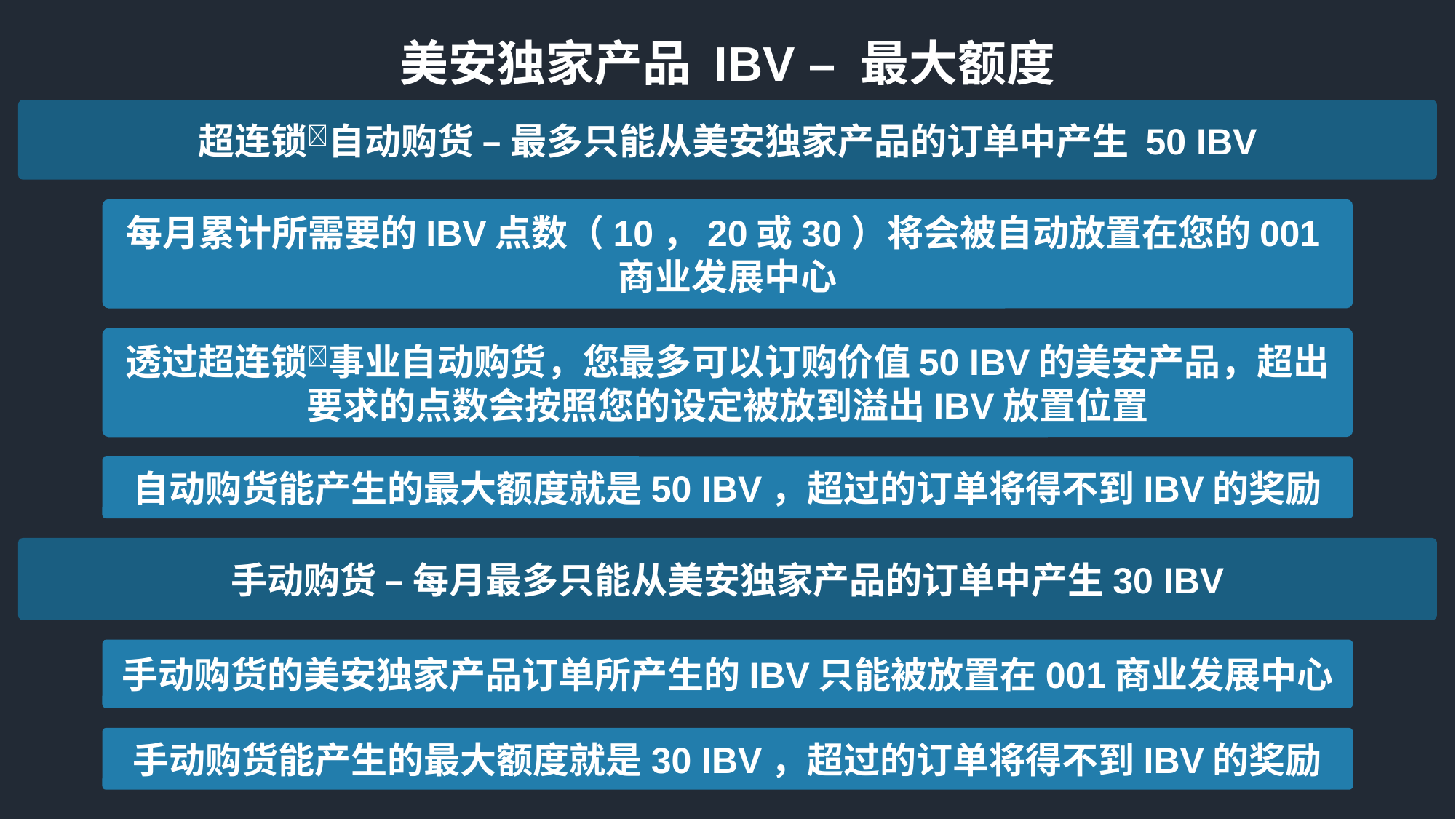

美安独家产品 IBV – 最大额度
超连锁™自动购货 – 最多只能从美安独家产品的订单中产生 50 IBV
每月累计所需要的IBV点数（10，20或30）将会被自动放置在您的001商业发展中心
透过超连锁™事业自动购货，您最多可以订购价值50 IBV的美安产品，超出要求的点数会按照您的设定被放到溢出IBV放置位置
自动购货能产生的最大额度就是50 IBV，超过的订单将得不到IBV的奖励
手动购货 – 每月最多只能从美安独家产品的订单中产生30 IBV
手动购货的美安独家产品订单所产生的IBV只能被放置在001商业发展中心
手动购货能产生的最大额度就是30 IBV，超过的订单将得不到IBV的奖励
65